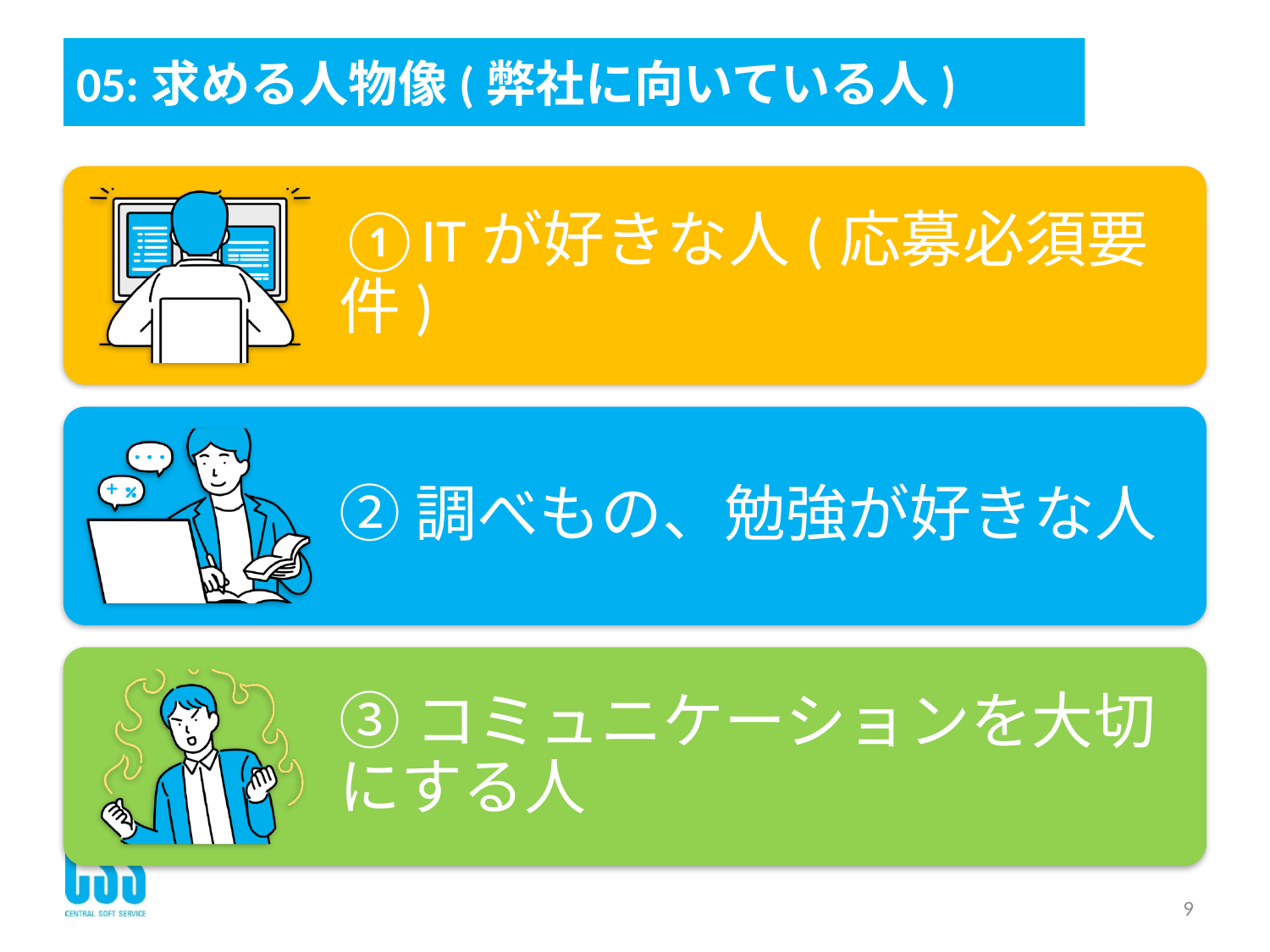

# 05:求める人物像(弊社に向いている人)
①ITが好きな人(応募必須要件)
②調べもの、勉強が好きな人
③コミュニケーションを大切にする人
9